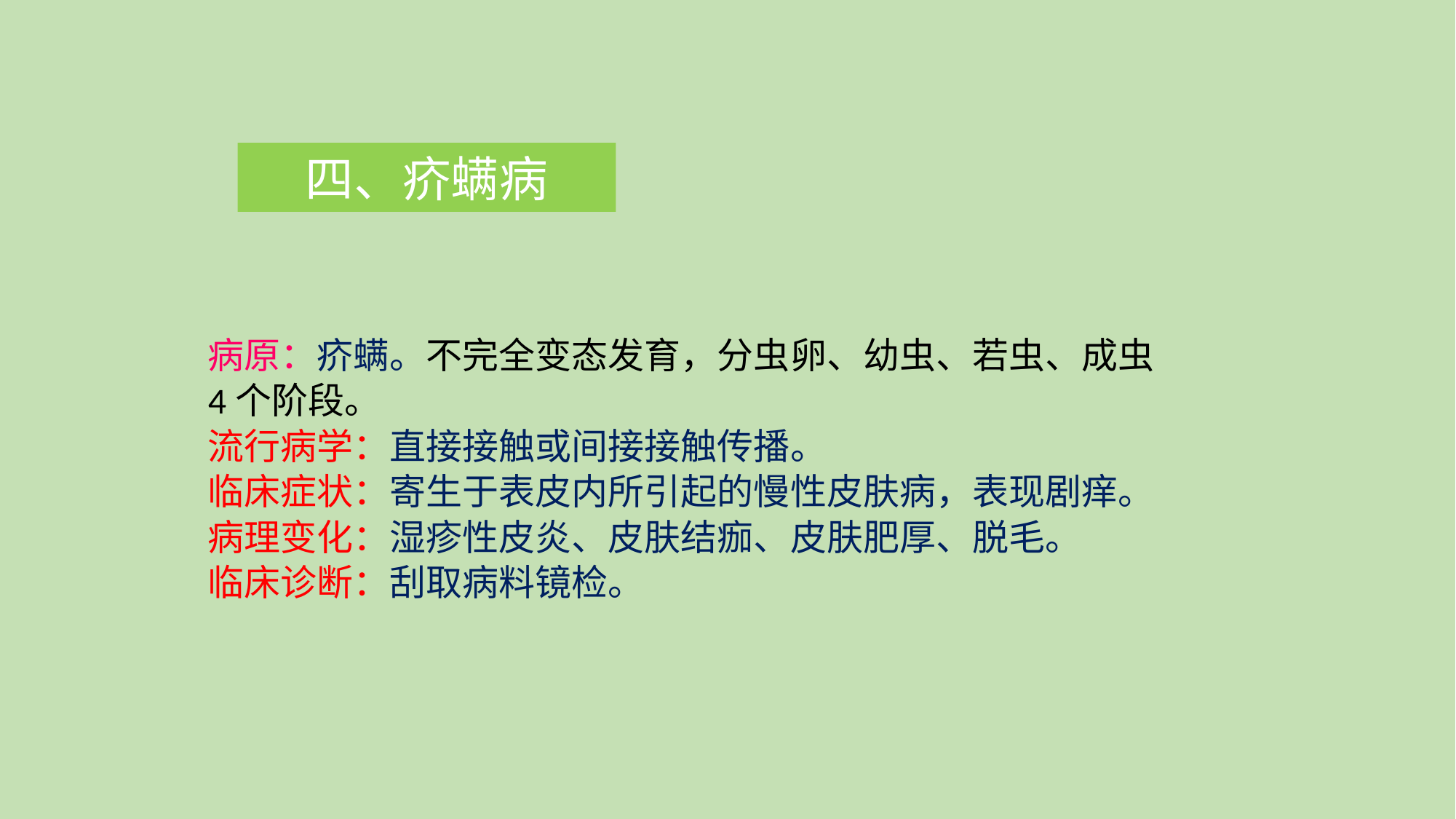

四、疥螨病
病原：疥螨。不完全变态发育，分虫卵、幼虫、若虫、成虫4个阶段。
流行病学：直接接触或间接接触传播。
临床症状：寄生于表皮内所引起的慢性皮肤病，表现剧痒。
病理变化：湿疹性皮炎、皮肤结痂、皮肤肥厚、脱毛。
临床诊断：刮取病料镜检。